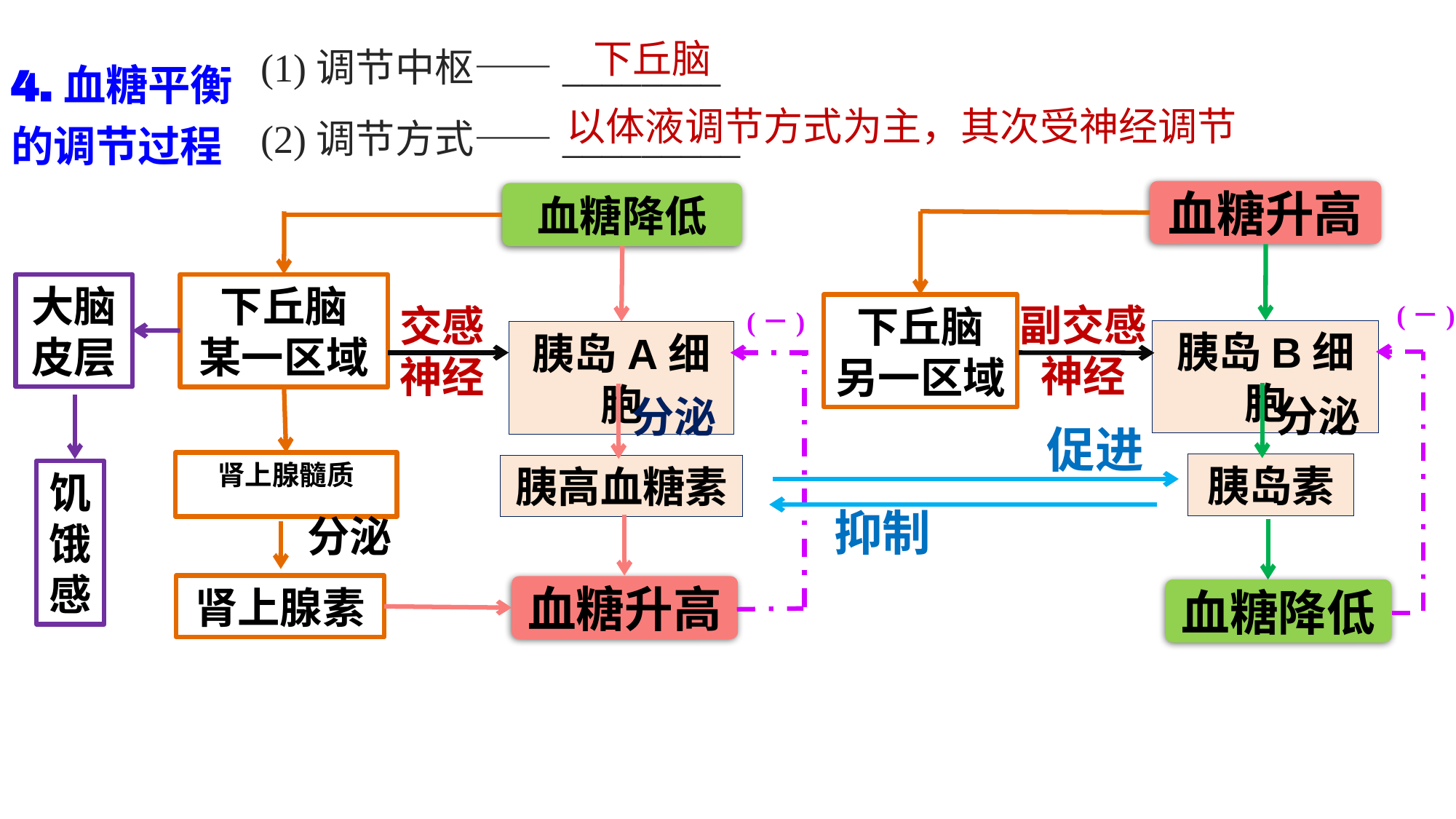

(1)调节中枢——________
(2)调节方式——_________
下丘脑
4.血糖平衡的调节过程
以体液调节方式为主，其次受神经调节
血糖升高
血糖降低
大脑皮层
下丘脑
某一区域
(－)
(－)
副交感神经
交感神经
下丘脑
另一区域
胰岛B细胞
胰岛A细胞
分泌
分泌
促进
肾上腺髓质
胰岛素
胰高血糖素
饥饿感
抑制
分泌
肾上腺素
血糖升高
血糖降低